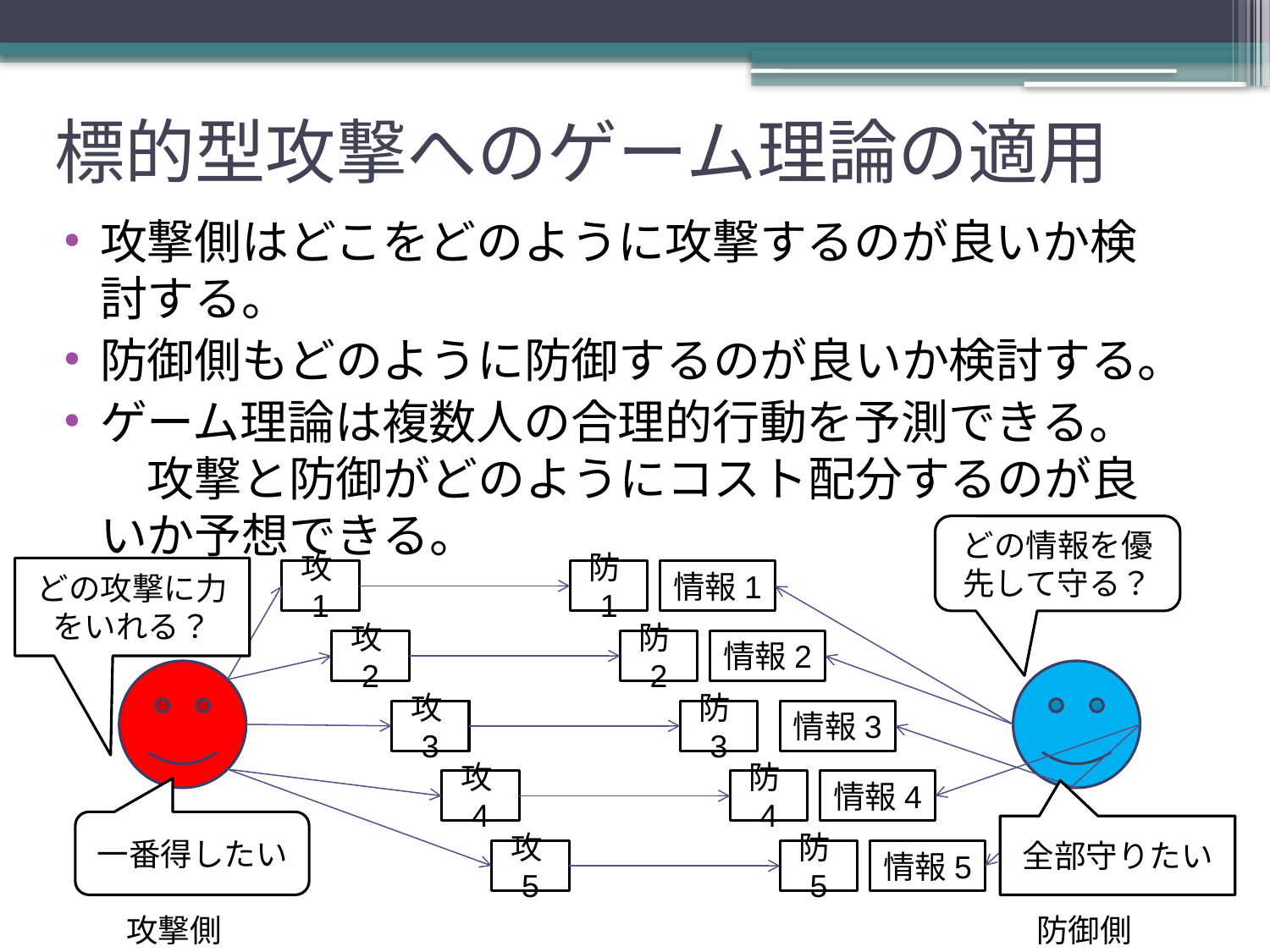

# 標的型攻撃へのゲーム理論の適用
攻撃側はどこをどのように攻撃するのが良いか検討する。
防御側もどのように防御するのが良いか検討する。
ゲーム理論は複数人の合理的行動を予測できる。　攻撃と防御がどのようにコスト配分するのが良いか予想できる。
どの情報を優先して守る？
どの攻撃に力をいれる？
攻1
防1
情報1
攻2
防2
情報2

攻3
防3
情報3
攻4
防4
情報4
一番得したい
全部守りたい
攻5
防5
情報5
攻撃側
防御側